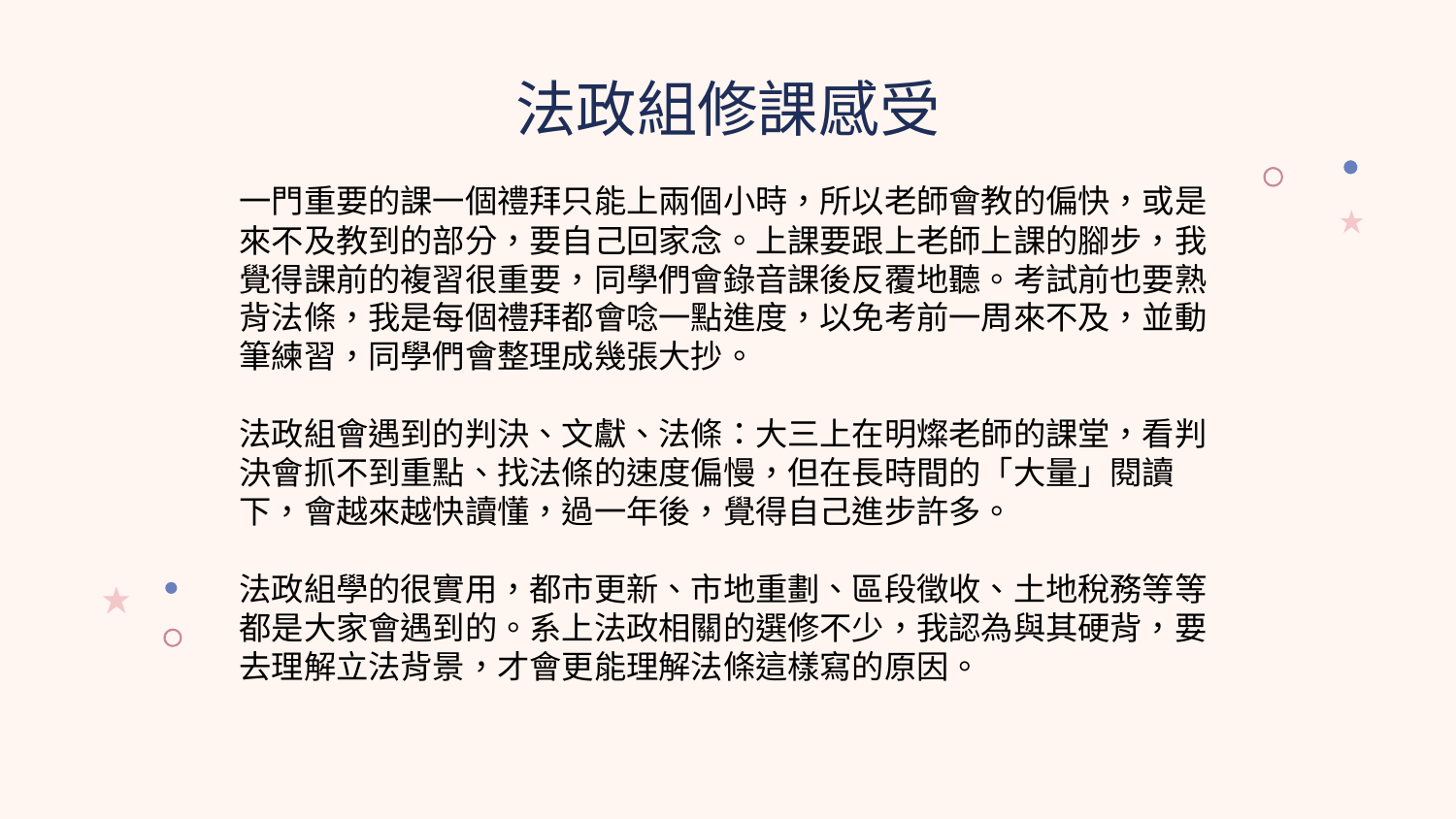

# 法政組修課感受

一門重要的課一個禮拜只能上兩個小時，所以老師會教的偏快，或是來不及教到的部分，要自己回家念。上課要跟上老師上課的腳步，我覺得課前的複習很重要，同學們會錄音課後反覆地聽。考試前也要熟背法條，我是每個禮拜都會唸一點進度，以免考前一周來不及，並動筆練習，同學們會整理成幾張大抄。

法政組會遇到的判決、文獻、法條：大三上在明燦老師的課堂，看判決會抓不到重點、找法條的速度偏慢，但在長時間的「大量」閱讀下，會越來越快讀懂，過一年後，覺得自己進步許多。

法政組學的很實用，都市更新、市地重劃、區段徵收、土地稅務等等都是大家會遇到的。系上法政相關的選修不少，我認為與其硬背，要去理解立法背景，才會更能理解法條這樣寫的原因。